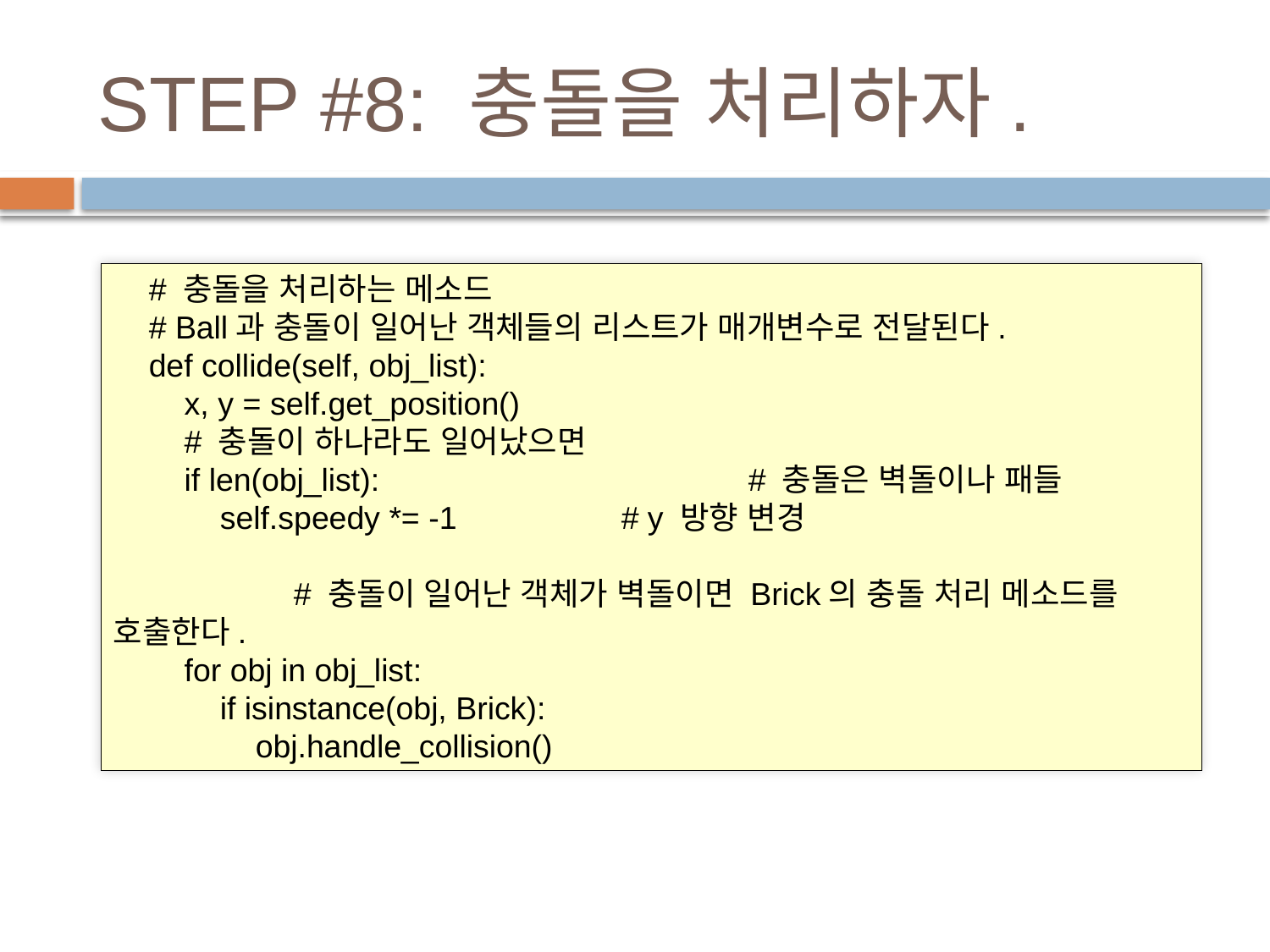

# STEP #8: 충돌을 처리하자.
    # 충돌을 처리하는 메소드
    # Ball과 충돌이 일어난 객체들의 리스트가 매개변수로 전달된다.
    def collide(self, obj_list):
        x, y = self.get_position()
        # 충돌이 하나라도 일어났으면
        if len(obj_list):			# 충돌은 벽돌이나 패들
            self.speedy *= -1		# y 방향 변경

	      # 충돌이 일어난 객체가 벽돌이면 Brick의 충돌 처리 메소드를 호출한다.
        for obj in obj_list:
            if isinstance(obj, Brick):
                obj.handle_collision()